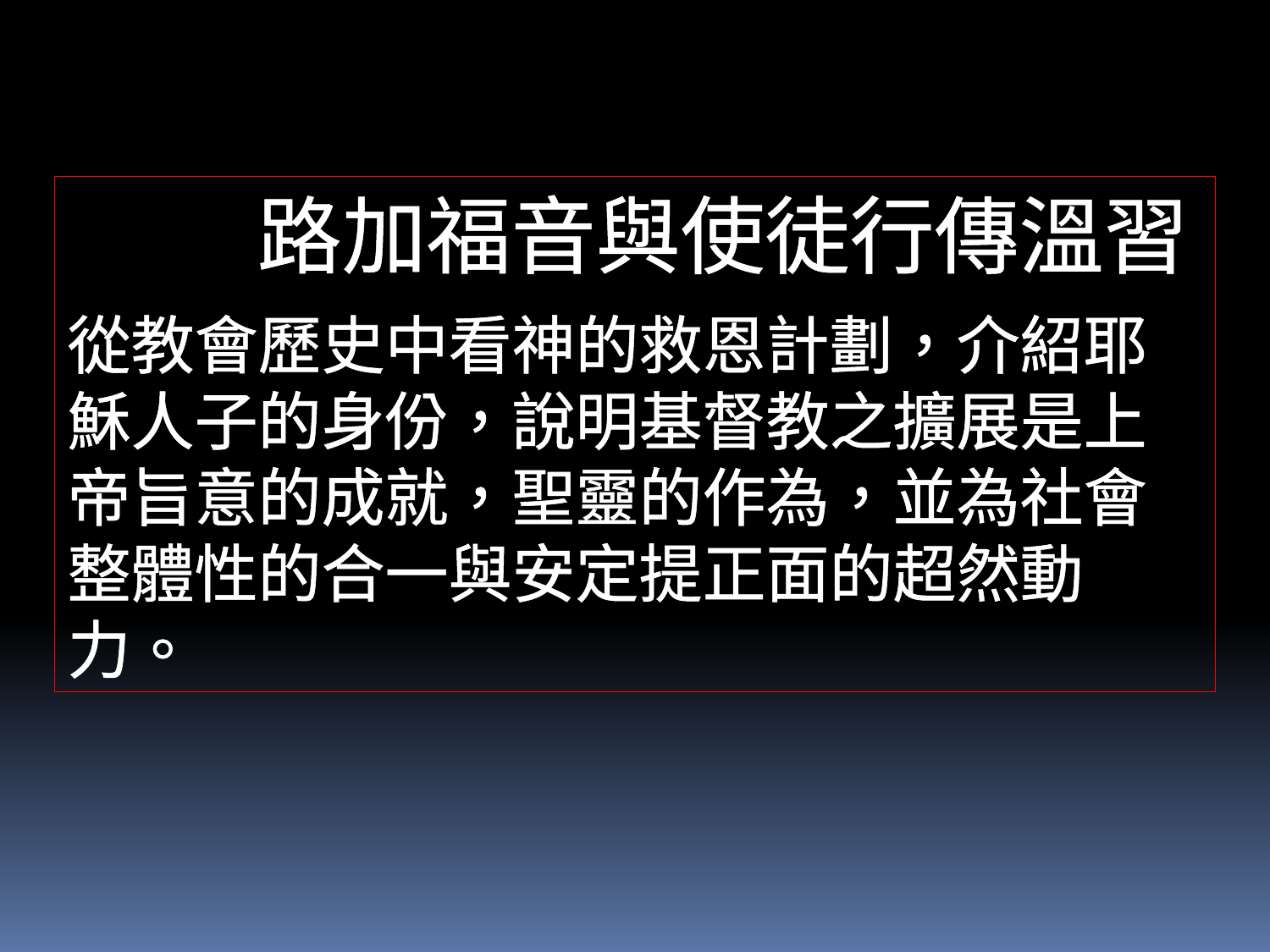

路加福音與使徒行傳溫習
從教會歷史中看神的救恩計劃，介紹耶穌人子的身份，說明基督教之擴展是上帝旨意的成就，聖靈的作為，並為社會整體性的合一與安定提正面的超然動力。